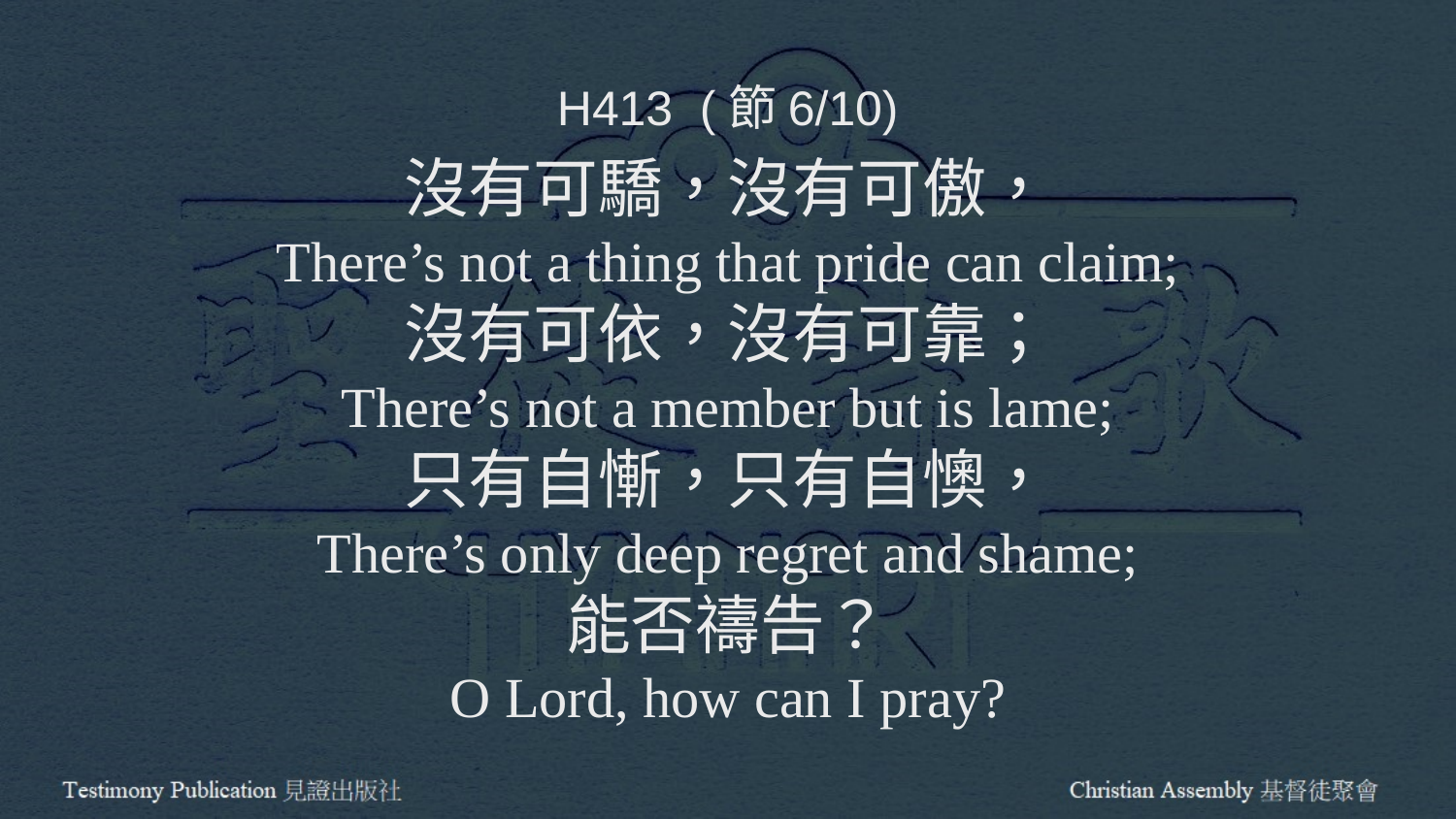

H413  (節6/10)
沒有可驕，沒有可傲，
There’s not a thing that pride can claim;
沒有可依，沒有可靠；
There’s not a member but is lame;
只有自慚，只有自懊，
There’s only deep regret and shame;
能否禱告？
O Lord, how can I pray?